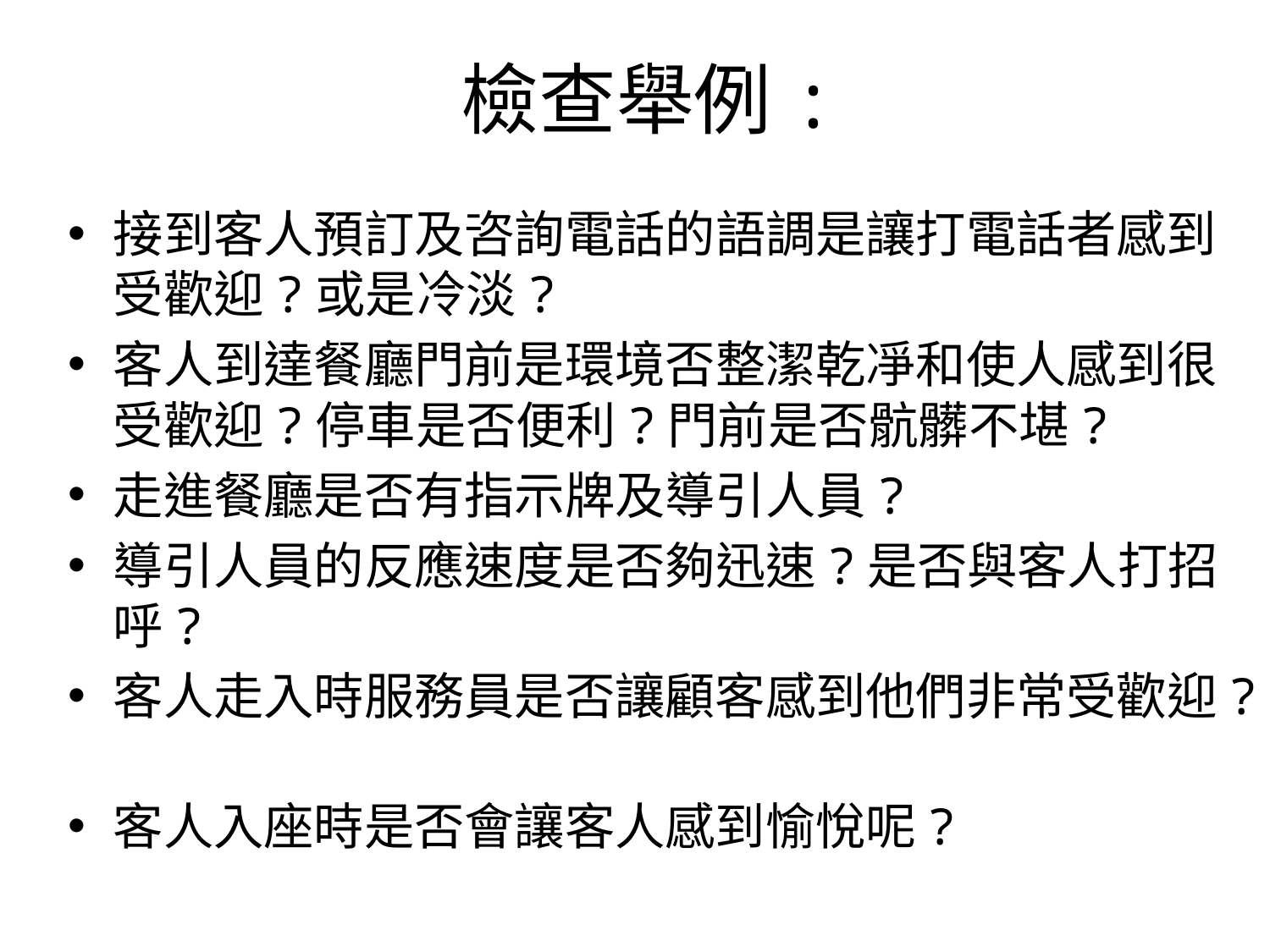

# 檢查舉例:
接到客人預訂及咨詢電話的語調是讓打電話者感到受歡迎?或是冷淡?
客人到達餐廳門前是環境否整潔乾凈和使人感到很受歡迎?停車是否便利?門前是否骯髒不堪?
走進餐廳是否有指示牌及導引人員?
導引人員的反應速度是否夠迅速?是否與客人打招呼?
客人走入時服務員是否讓顧客感到他們非常受歡迎?
客人入座時是否會讓客人感到愉悅呢?